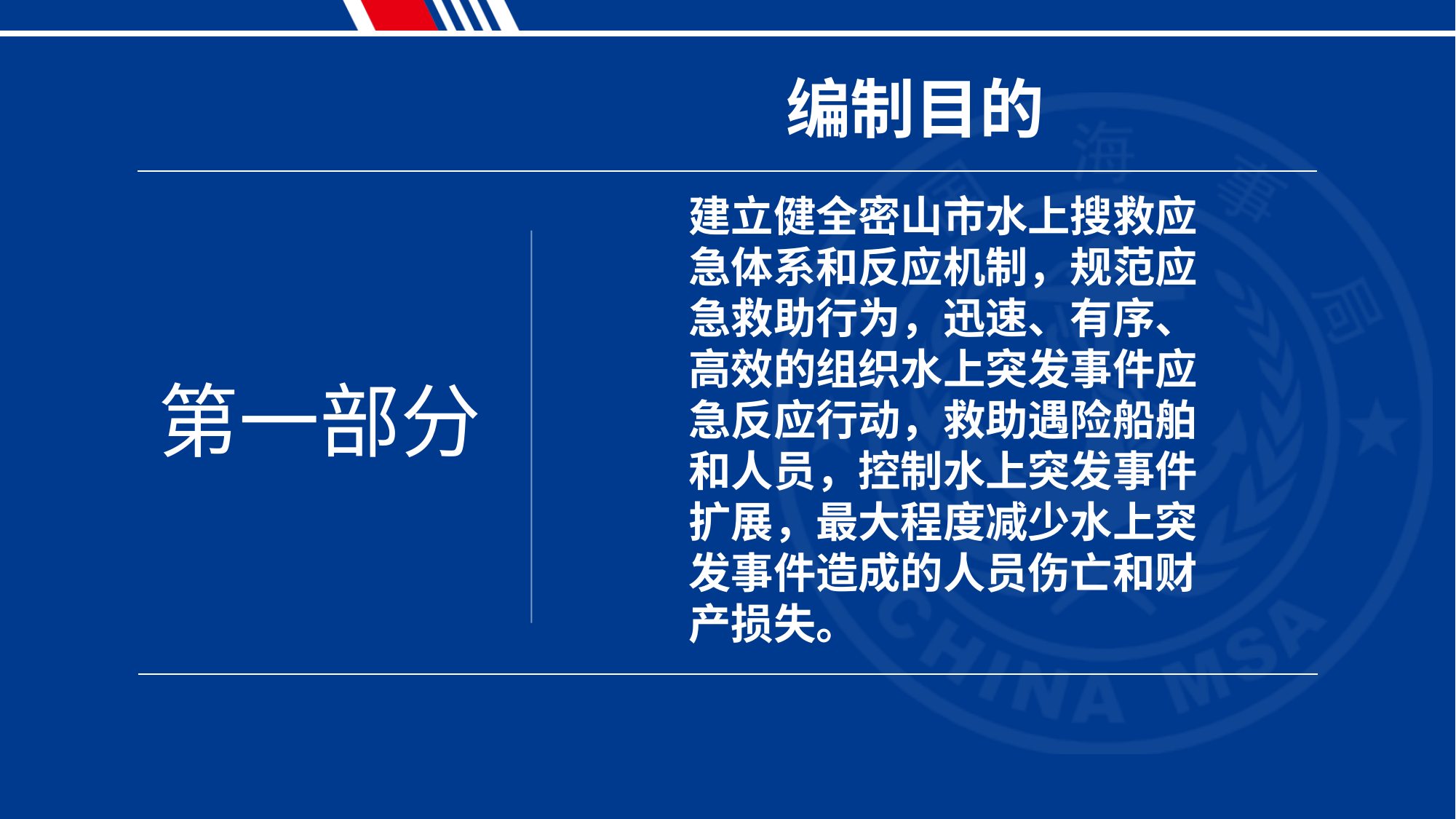

编制目的
建立健全密山市水上搜救应急体系和反应机制，规范应急救助行为，迅速、有序、高效的组织水上突发事件应急反应行动，救助遇险船舶和人员，控制水上突发事件扩展，最大程度减少水上突发事件造成的人员伤亡和财产损失。
第一部分